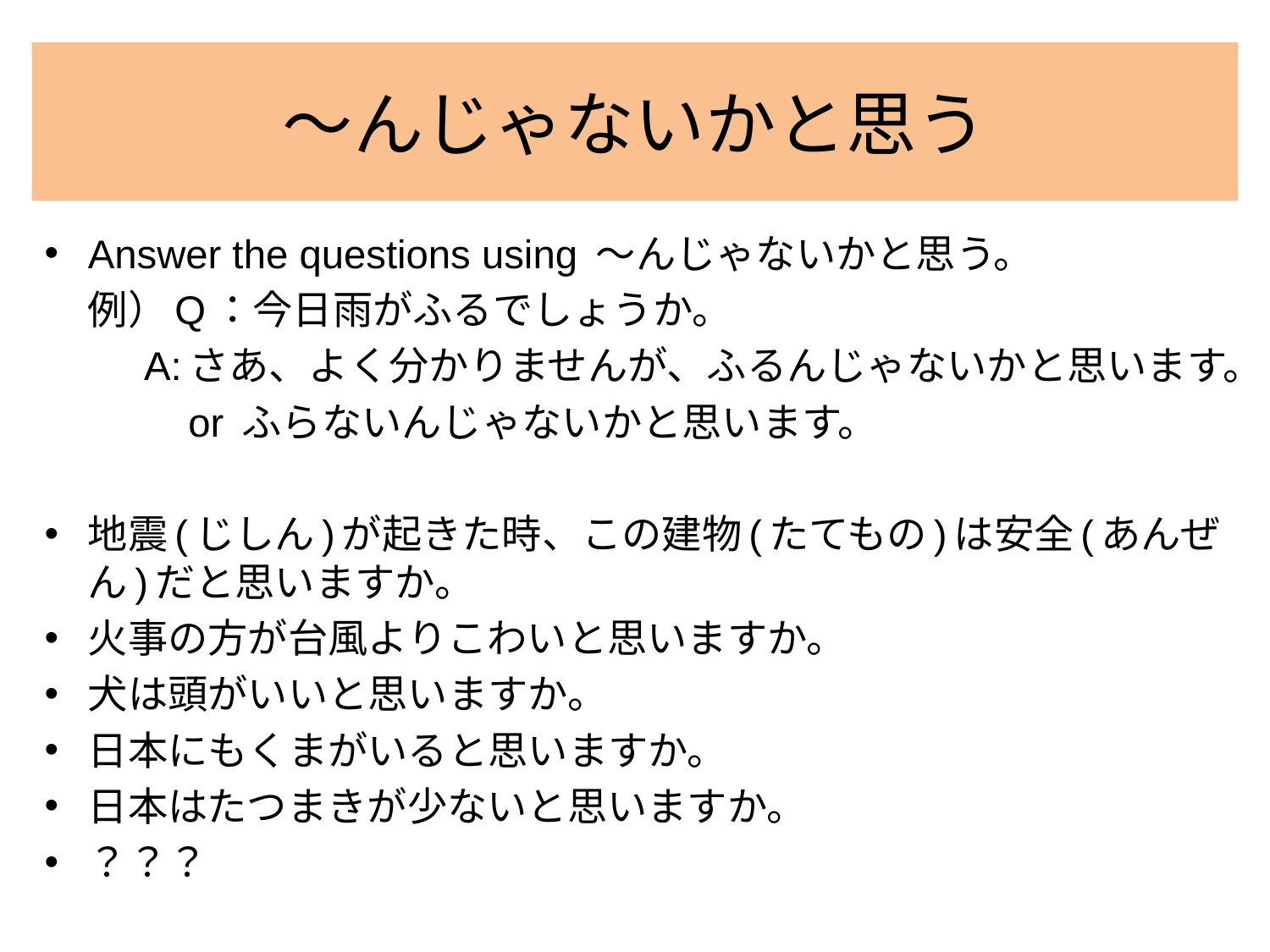

# 〜んじゃないかと思う
Answer the questions using 〜んじゃないかと思う。
	例）Q：今日雨がふるでしょうか。
	     A:さあ、よく分かりませんが、ふるんじゃないかと思います。
	　      or ふらないんじゃないかと思います。

地震(じしん)が起きた時、この建物(たてもの)は安全(あんぜん)だと思いますか。
火事の方が台風よりこわいと思いますか。
犬は頭がいいと思いますか。
日本にもくまがいると思いますか。
日本はたつまきが少ないと思いますか。
？？？